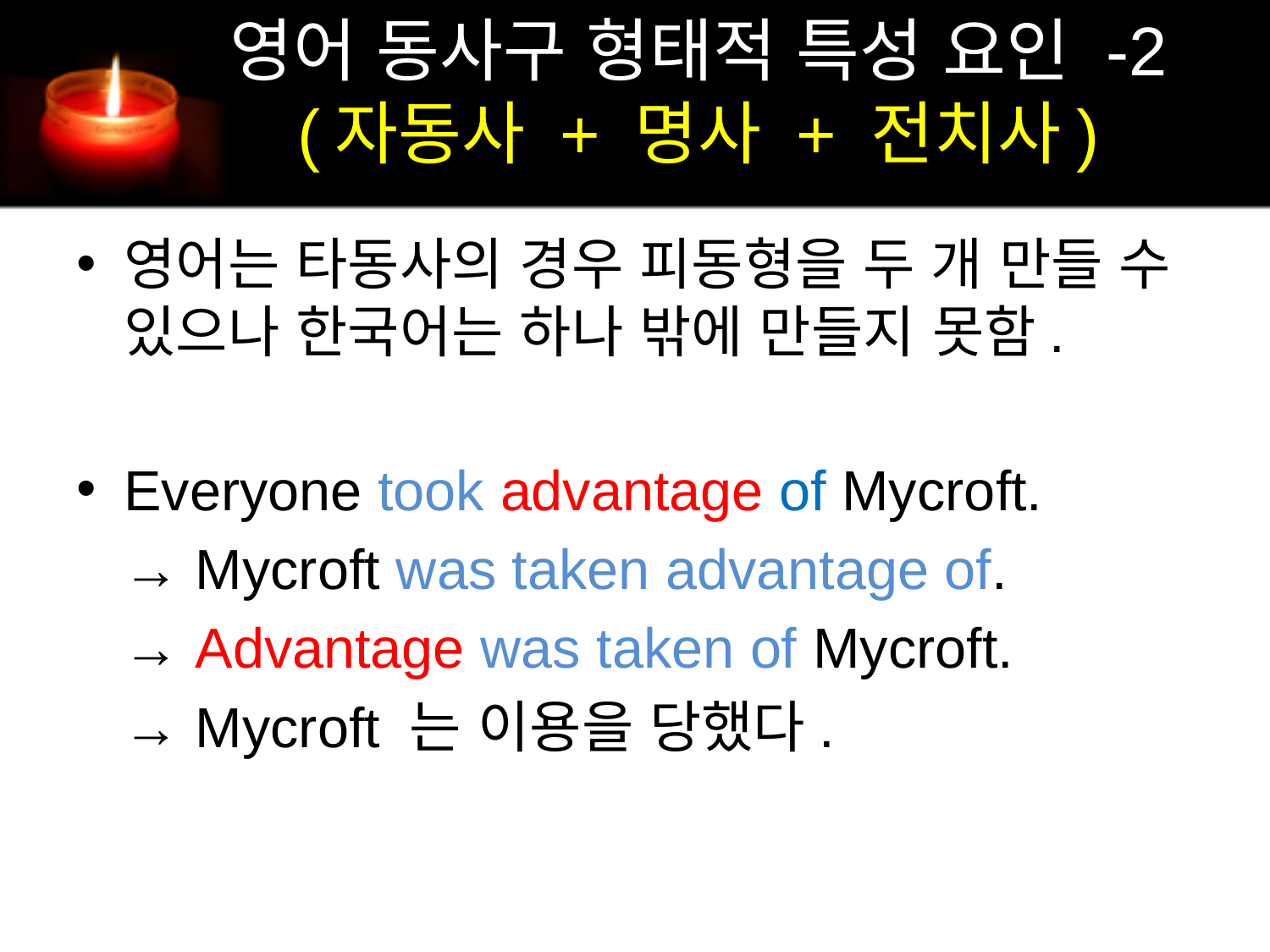

# 영어 동사구 형태적 특성 요인 -2 (자동사 + 명사 + 전치사)
영어는 타동사의 경우 피동형을 두 개 만들 수 있으나 한국어는 하나 밖에 만들지 못함.

Everyone took advantage of Mycroft.
   → Mycroft was taken advantage of.
   → Advantage was taken of Mycroft.
   → Mycroft 는 이용을 당했다.